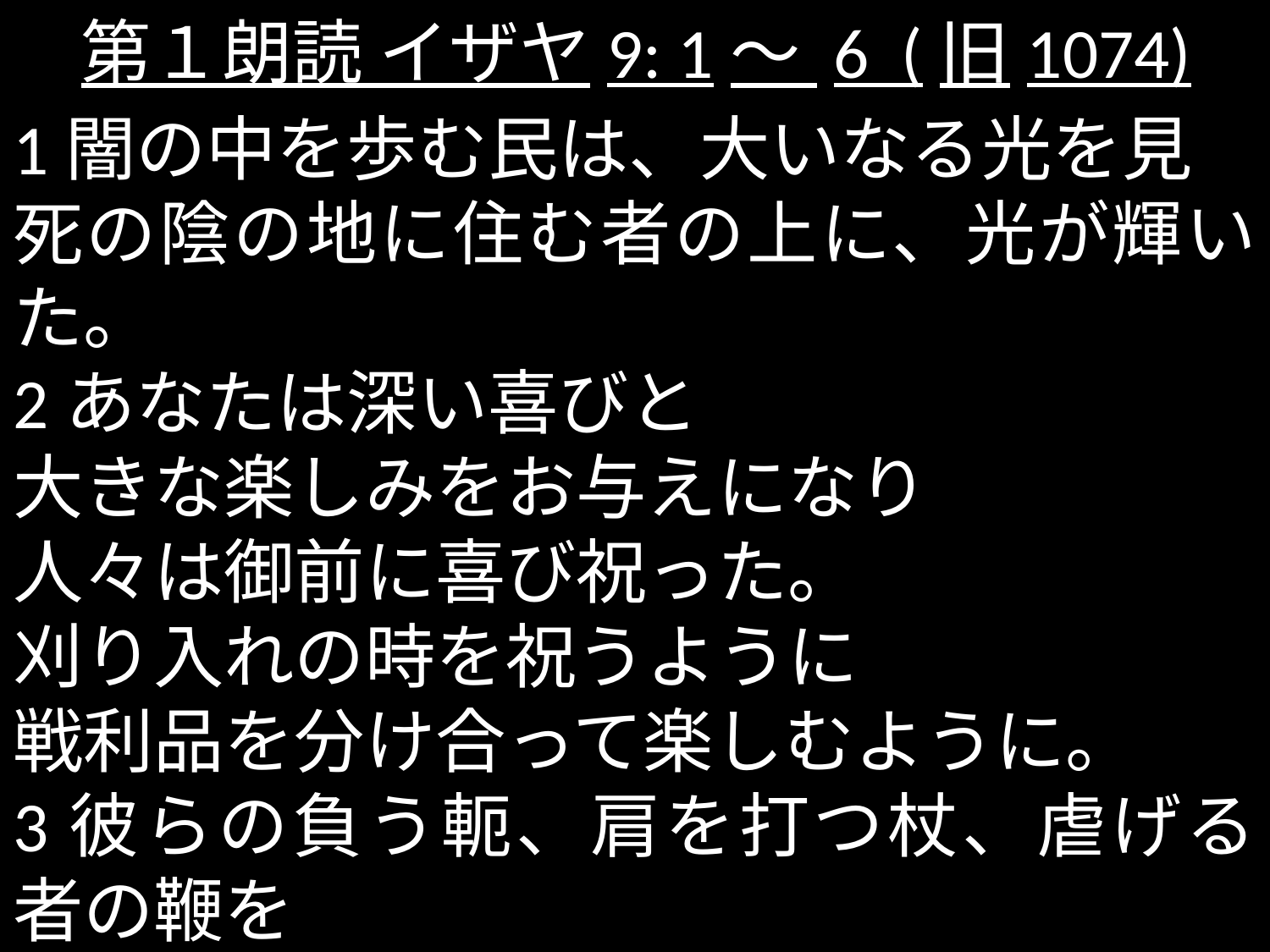

# 第１朗読 イザヤ9: 1～ 6  (旧1074)
1闇の中を歩む民は、大いなる光を見
死の陰の地に住む者の上に、光が輝いた。
2あなたは深い喜びと
大きな楽しみをお与えになり
人々は御前に喜び祝った。
刈り入れの時を祝うように
戦利品を分け合って楽しむように。
3彼らの負う軛、肩を打つ杖、虐げる者の鞭を
あなたはミディアンの日のように